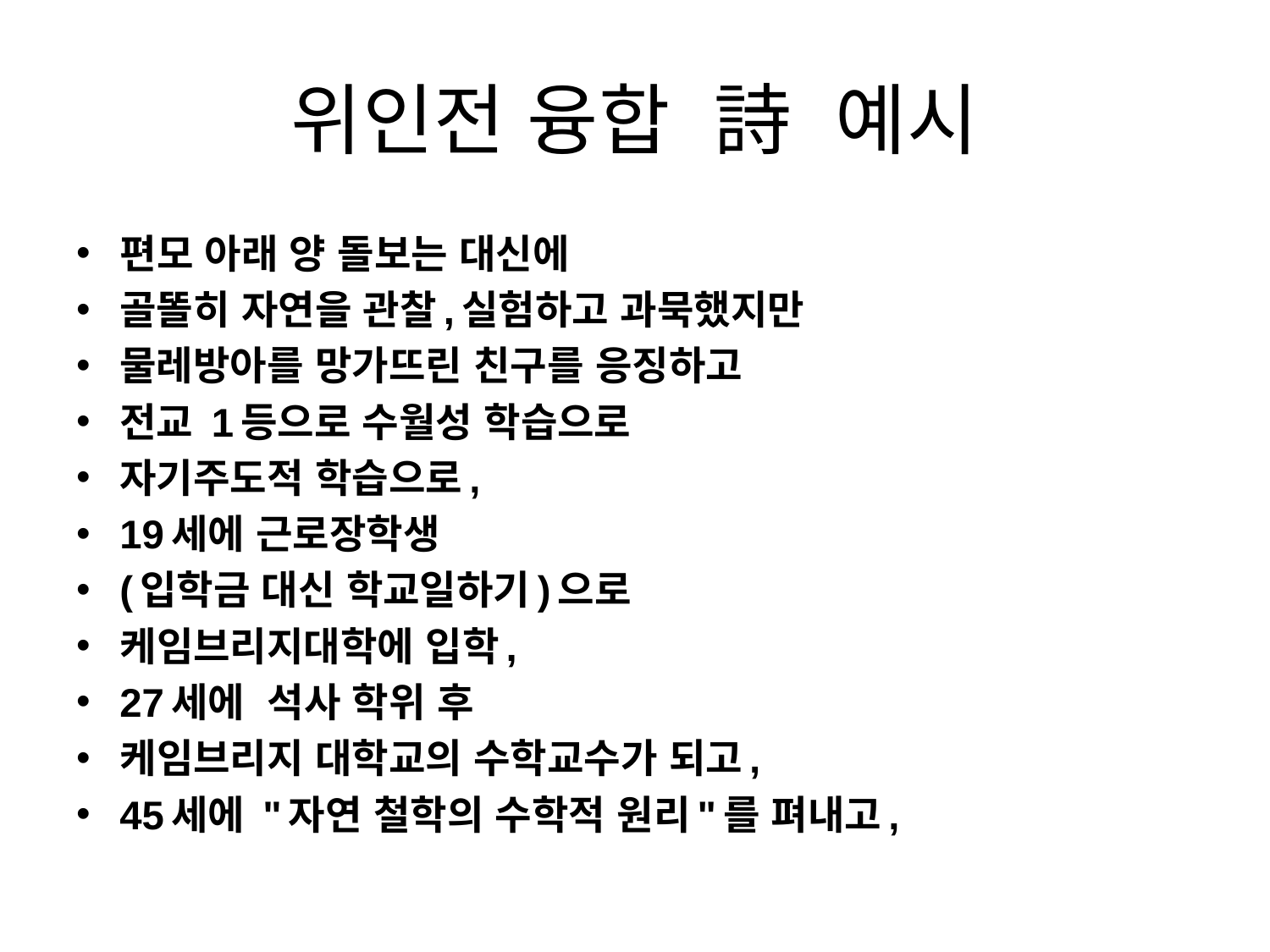

# 위인전 융합  詩  예시
편모 아래 양 돌보는 대신에
골똘히 자연을 관찰,실험하고 과묵했지만
물레방아를 망가뜨린 친구를 응징하고
전교 1등으로 수월성 학습으로
자기주도적 학습으로,
19세에 근로장학생
(입학금 대신 학교일하기)으로
케임브리지대학에 입학,
27세에  석사 학위 후
케임브리지 대학교의 수학교수가 되고,
45세에 "자연 철학의 수학적 원리"를 펴내고,